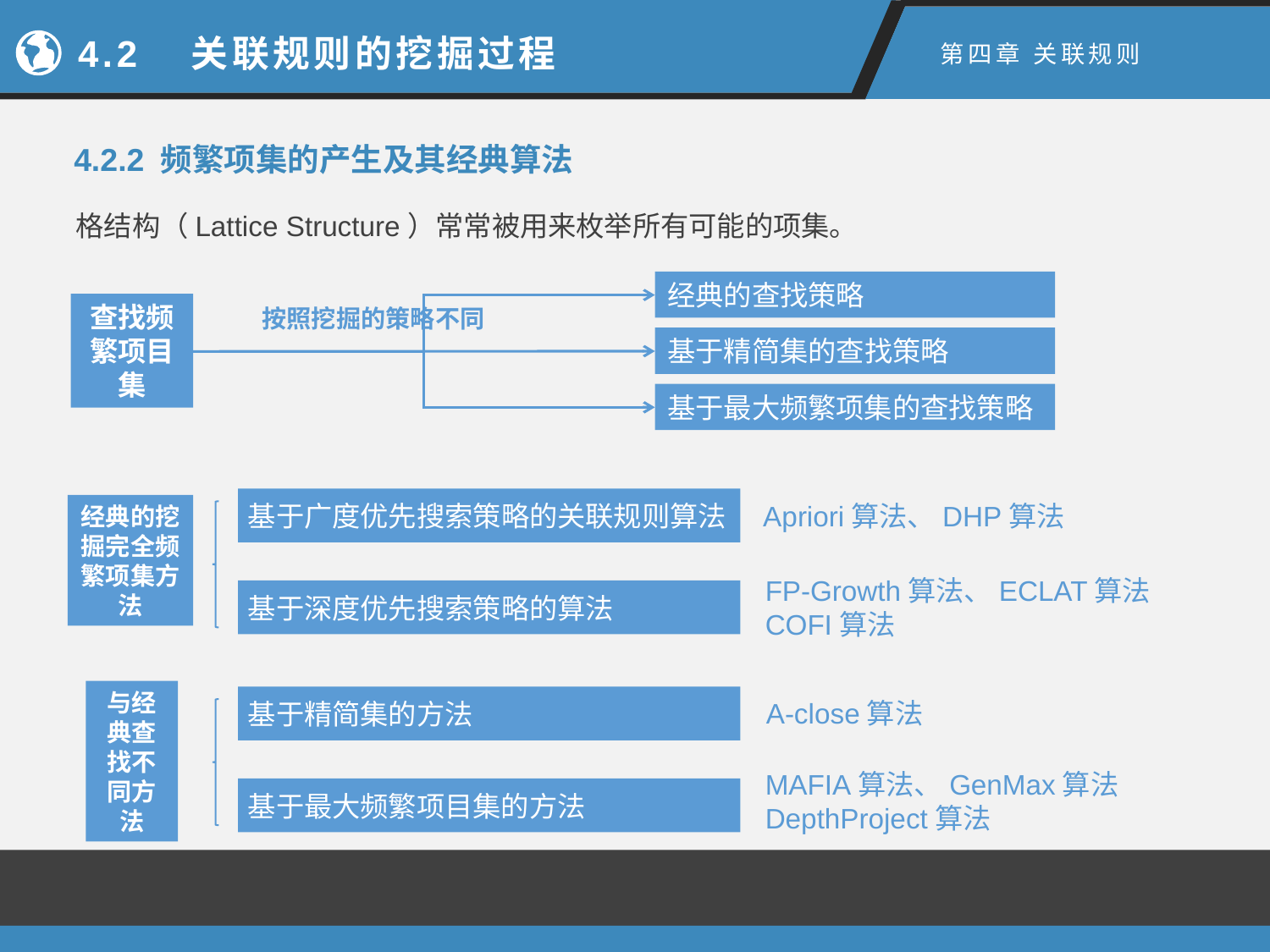

4.2　关联规则的挖掘过程

第四章 关联规则

4.2.2 频繁项集的产生及其经典算法
格结构（Lattice Structure）常常被用来枚举所有可能的项集。
经典的查找策略
查找频繁项目集
按照挖掘的策略不同
基于精简集的查找策略
基于最大频繁项集的查找策略
基于广度优先搜索策略的关联规则算法
Apriori算法、DHP算法
经典的挖掘完全频繁项集方法

FP-Growth算法、ECLAT算法COFI算法
基于深度优先搜索策略的算法
与经典查找不同方法
基于精简集的方法
A-close算法

MAFIA算法、GenMax算法
DepthProject算法
基于最大频繁项目集的方法